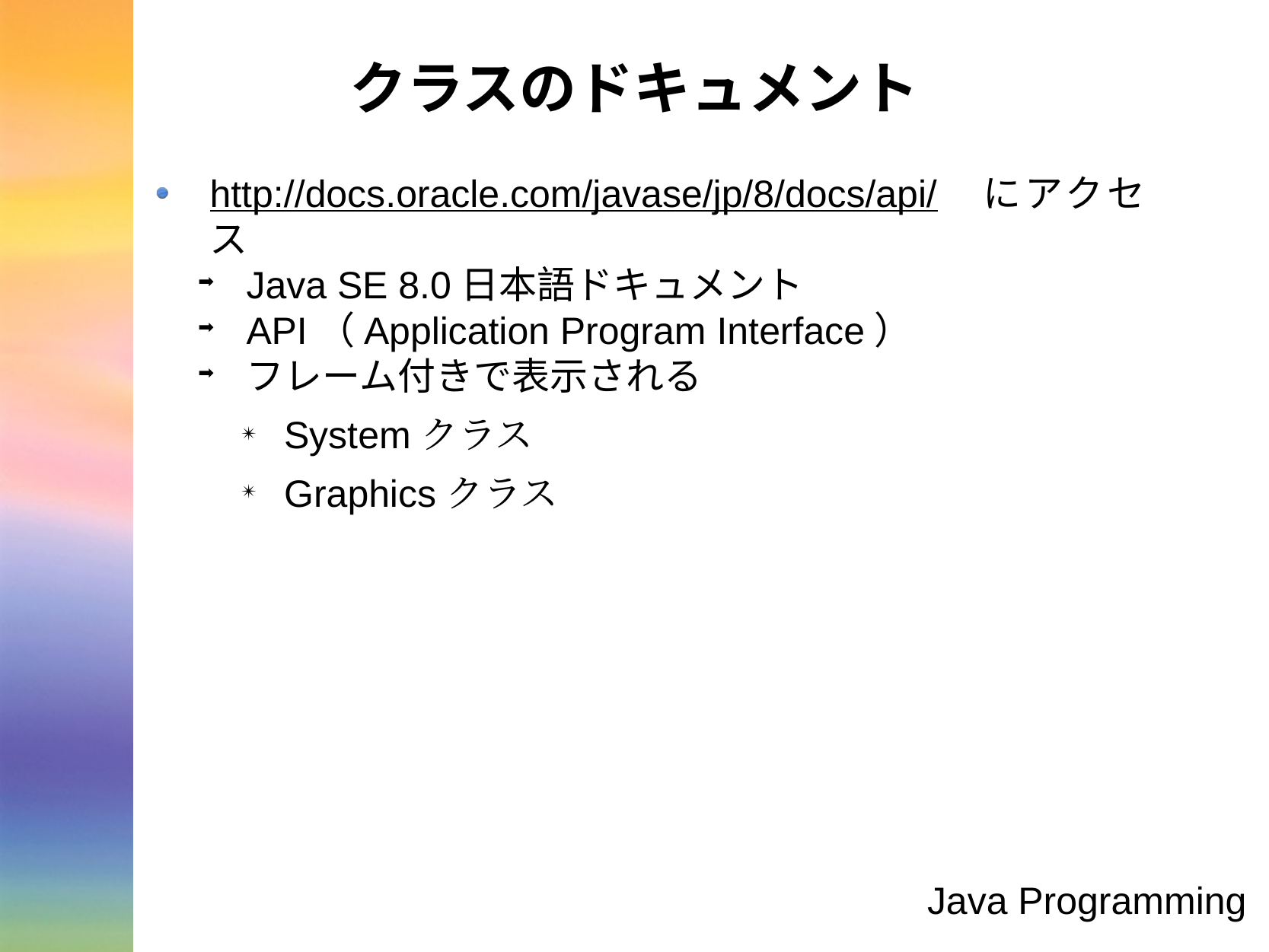

# クラスのドキュメント
http://docs.oracle.com/javase/jp/8/docs/api/　にアクセス
Java SE 8.0日本語ドキュメント
API（Application Program Interface）
フレーム付きで表示される
Systemクラス
Graphicsクラス